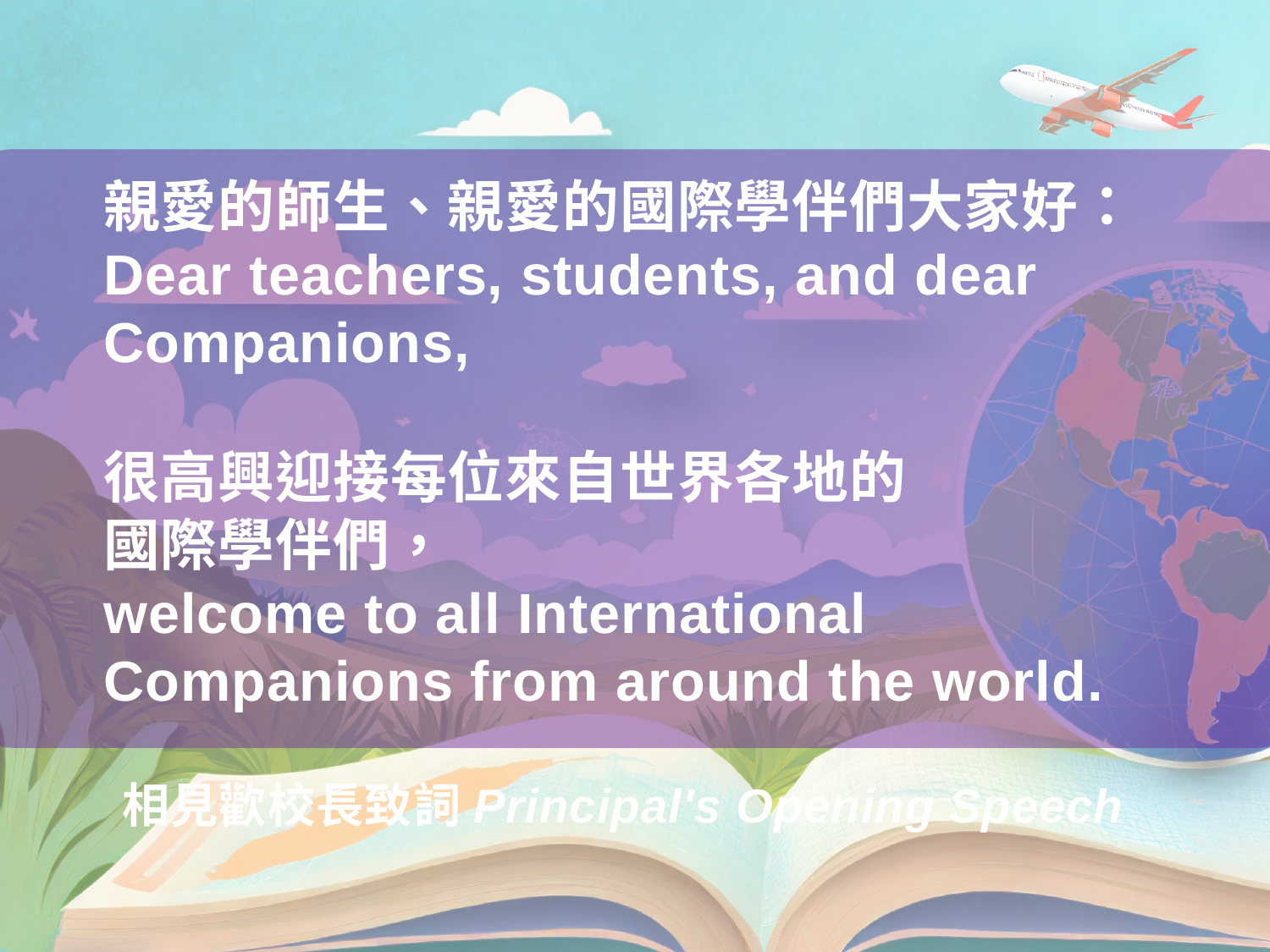

親愛的師生、親愛的國際學伴們大家好：
Dear teachers, students, and dear Companions,

很高興迎接每位來自世界各地的
國際學伴們，
welcome to all International Companions from around the world.
相見歡校長致詞Principal's Opening Speech